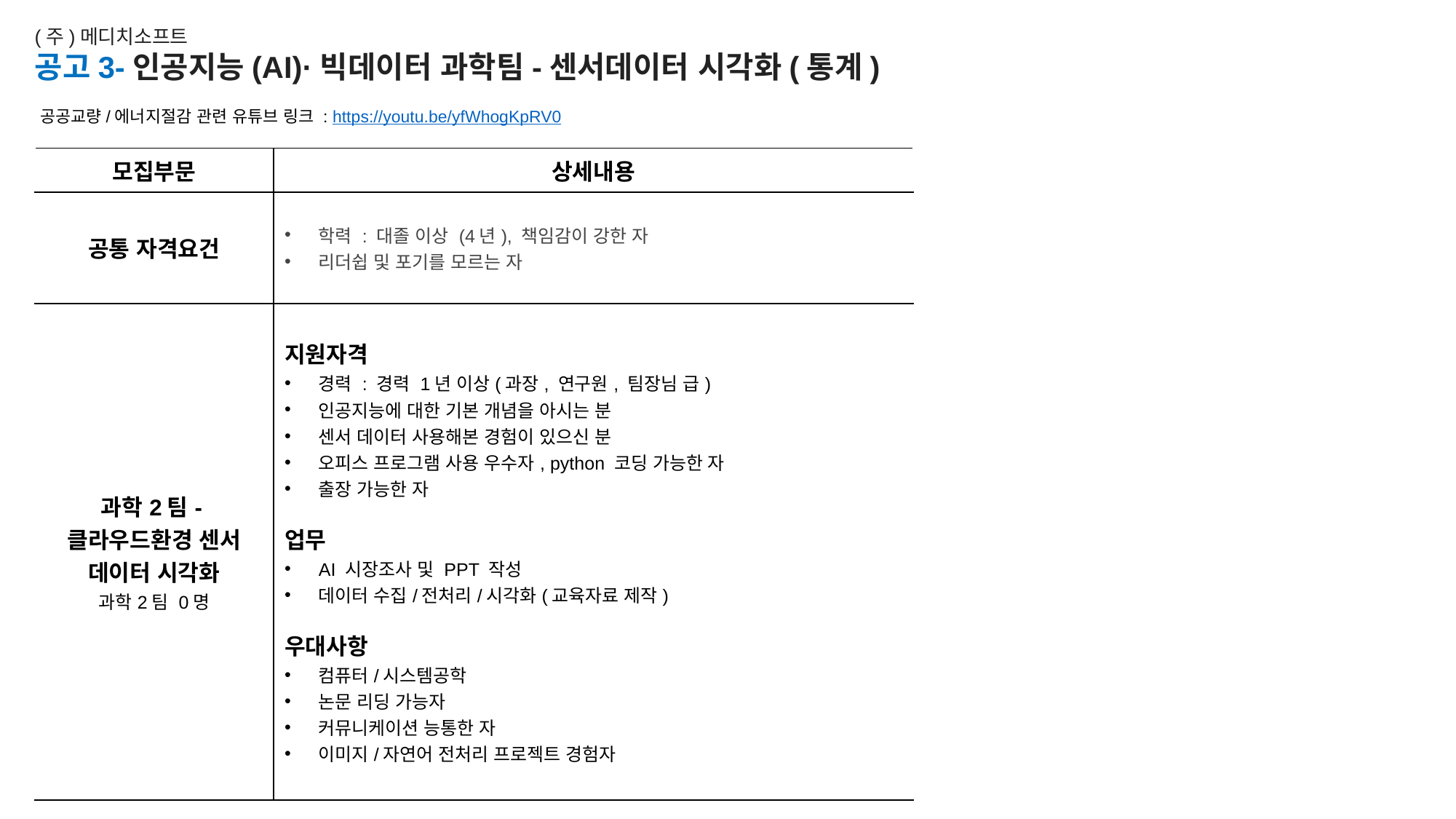

(주)메디치소프트
공고3-인공지능(AI)·빅데이터 과학팀-센서데이터 시각화(통계)
공공교량/에너지절감 관련 유튜브 링크 : https://youtu.be/yfWhogKpRV0
| 모집부문 | 상세내용 |
| --- | --- |
| 공통 자격요건 | 학력 : 대졸 이상 (4년), 책임감이 강한 자 리더쉽 및 포기를 모르는 자 |
| 과학2팀-클라우드환경 센서 데이터 시각화 과학2팀 0명 | 지원자격 경력 : 경력 1년 이상(과장, 연구원, 팀장님 급) 인공지능에 대한 기본 개념을 아시는 분 센서 데이터 사용해본 경험이 있으신 분 오피스 프로그램 사용 우수자, python 코딩 가능한 자 출장 가능한 자 업무 AI 시장조사 및 PPT 작성 데이터 수집/전처리/시각화(교육자료 제작) 우대사항 컴퓨터/시스템공학 논문 리딩 가능자 커뮤니케이션 능통한 자 이미지/자연어 전처리 프로젝트 경험자 |